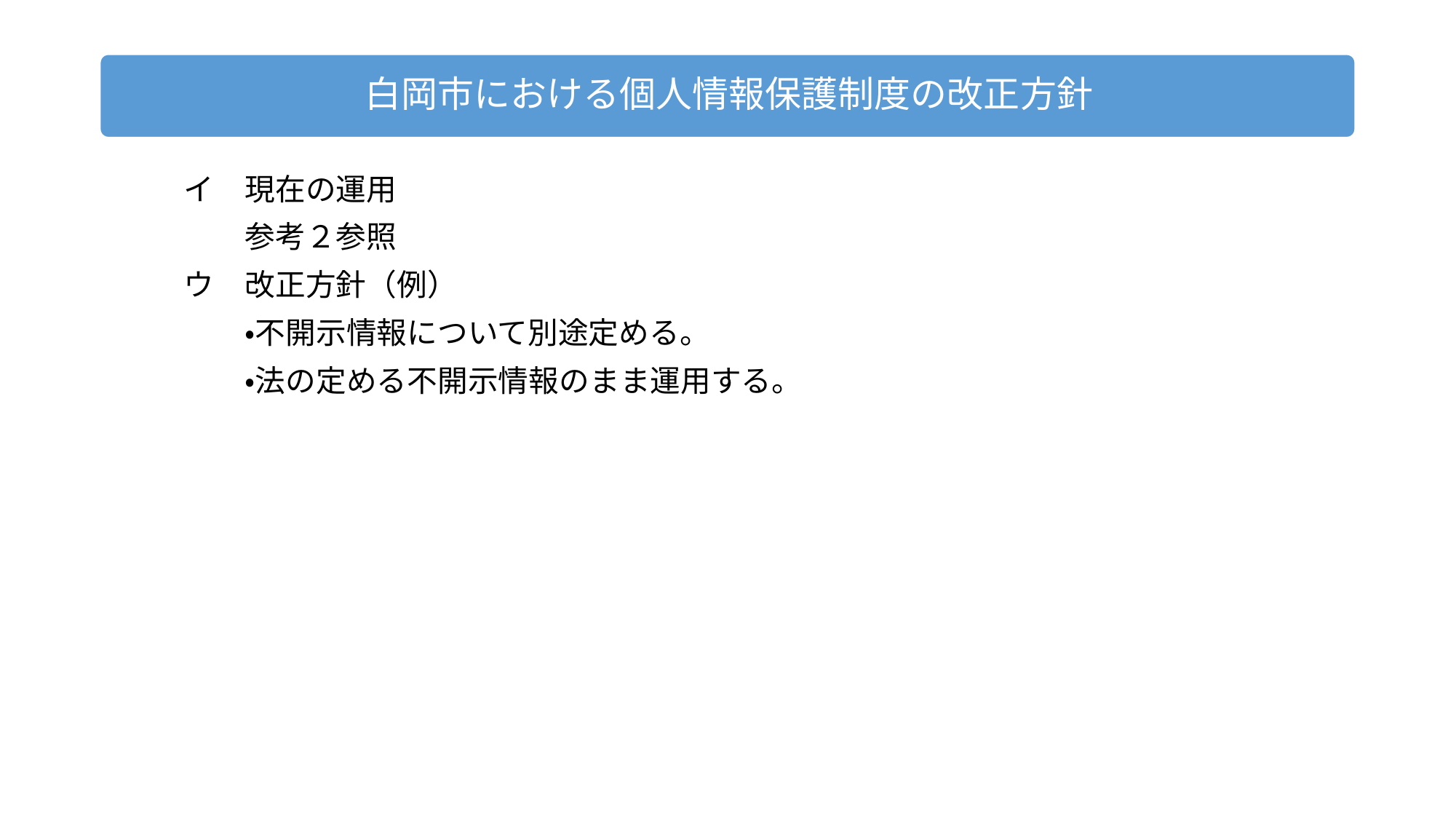

白岡市における個人情報保護制度の改正方針
　　イ　現在の運用
　　　　参考２参照
　　ウ　改正方針（例）
　　　　・不開示情報について別途定める。
　　　　・法の定める不開示情報のまま運用する。